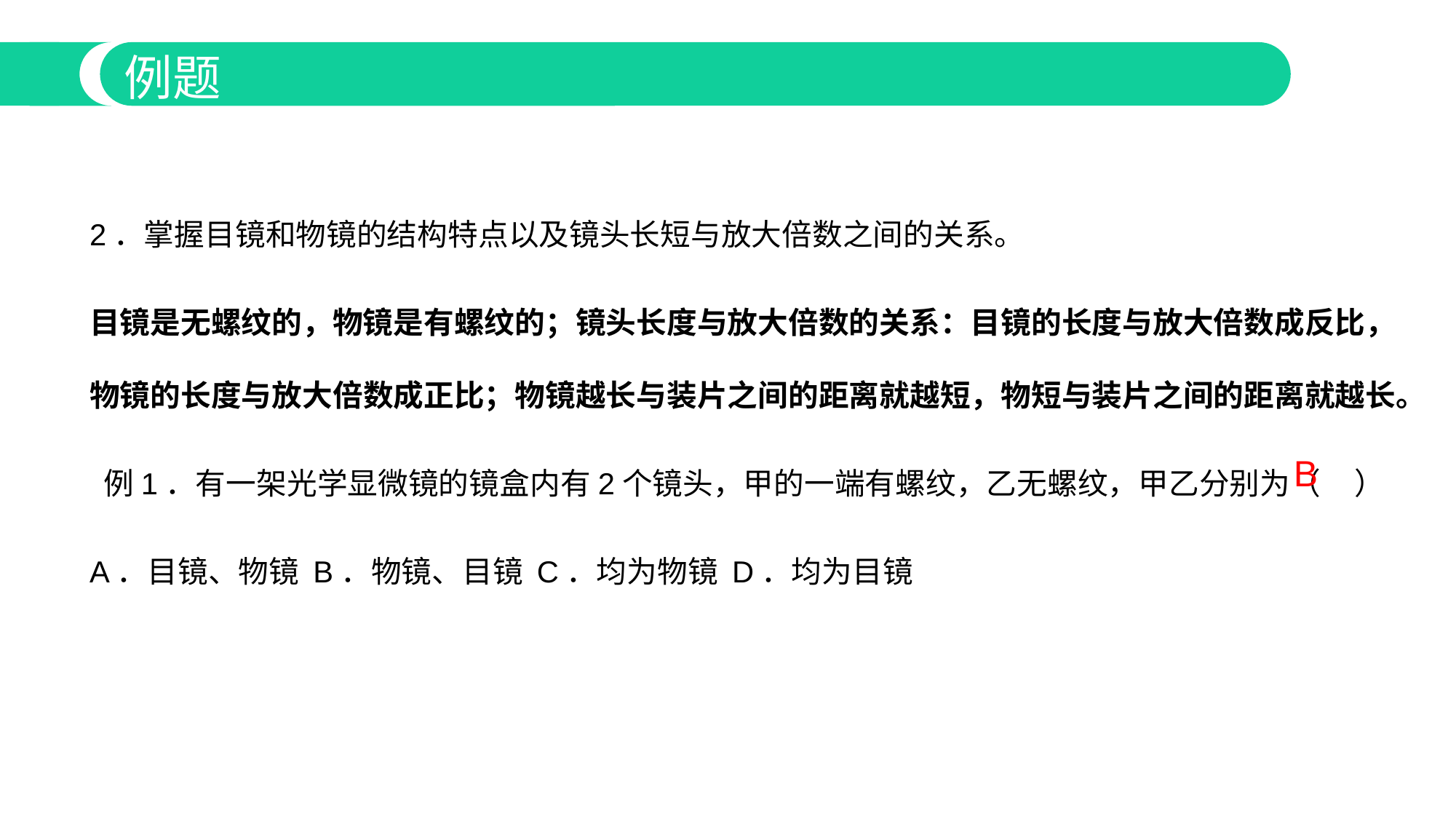

例题
2．掌握目镜和物镜的结构特点以及镜头长短与放大倍数之间的关系。
目镜是无螺纹的，物镜是有螺纹的；镜头长度与放大倍数的关系：目镜的长度与放大倍数成反比，物镜的长度与放大倍数成正比；物镜越长与装片之间的距离就越短，物短与装片之间的距离就越长。
 例1．有一架光学显微镜的镜盒内有2个镜头，甲的一端有螺纹，乙无螺纹，甲乙分别为（     ）
A．目镜、物镜 B．物镜、目镜 C．均为物镜 D．均为目镜

B